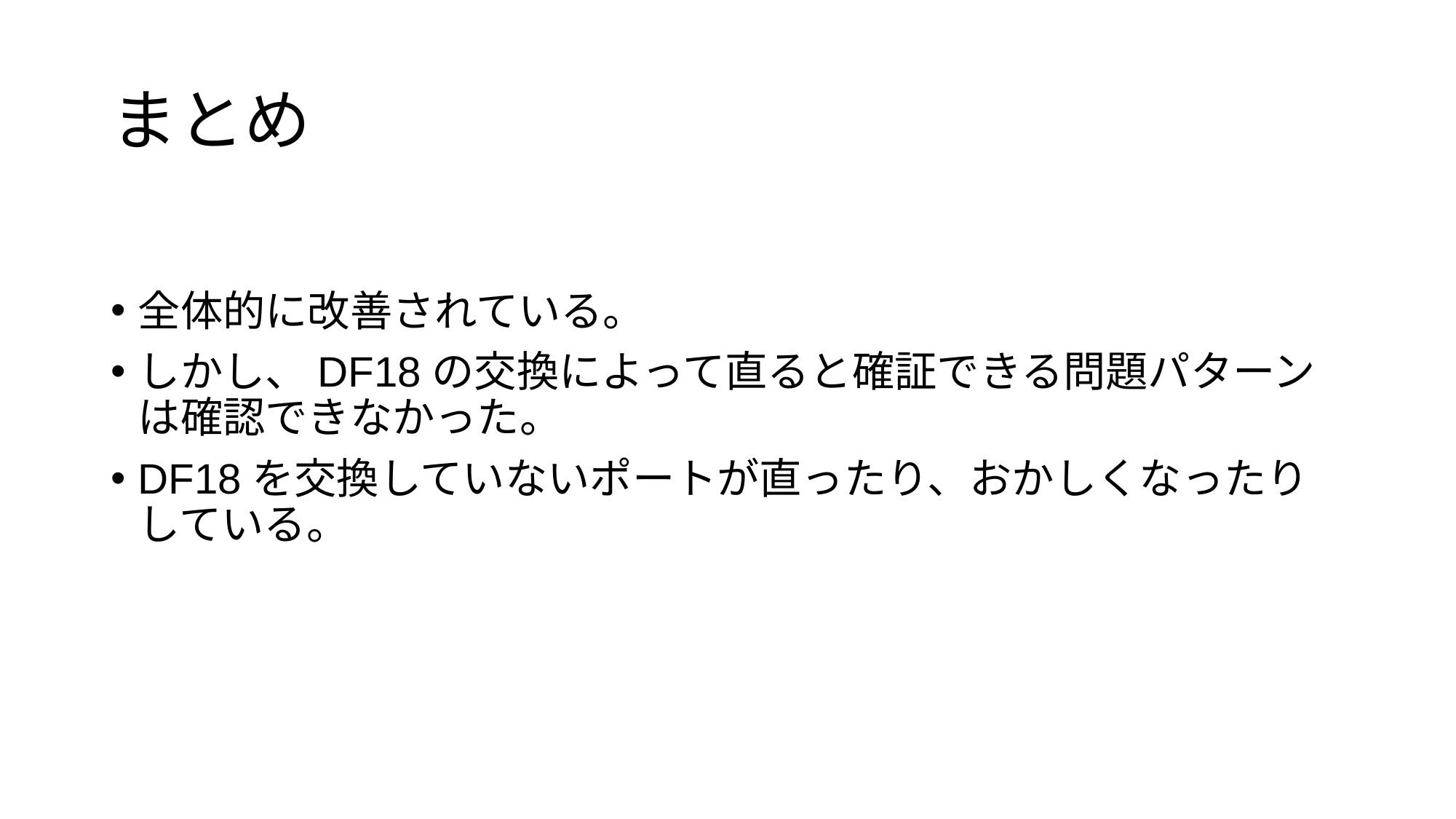

# まとめ

全体的に改善されている。
しかし、DF18の交換によって直ると確証できる問題パターンは確認できなかった。
DF18を交換していないポートが直ったり、おかしくなったりしている。